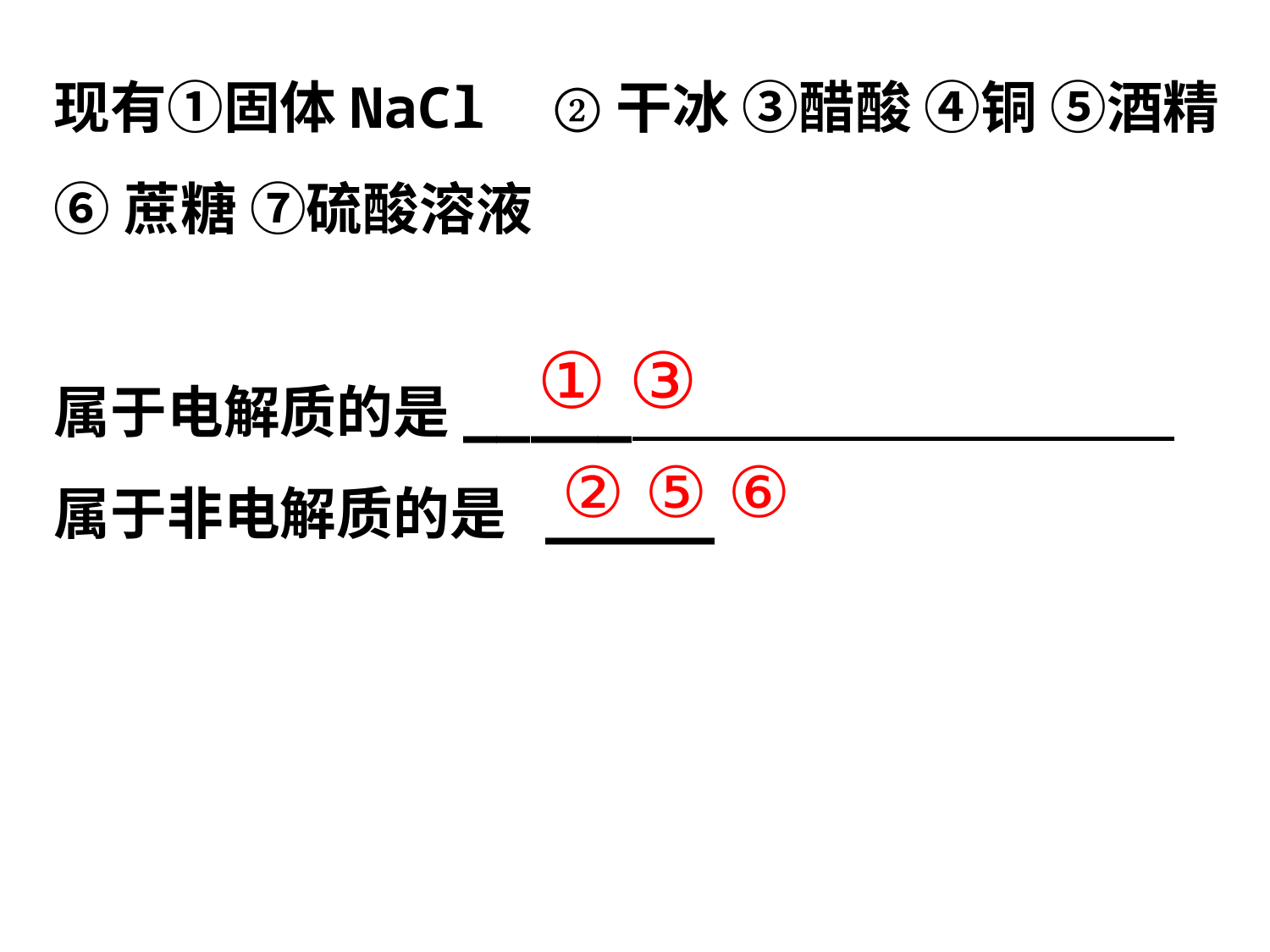

现有①固体NaCl  ②干冰 ③醋酸 ④铜 ⑤酒精
⑥蔗糖 ⑦硫酸溶液

属于电解质的是_____
属于非电解质的是  _____
① ③
② ⑤ ⑥